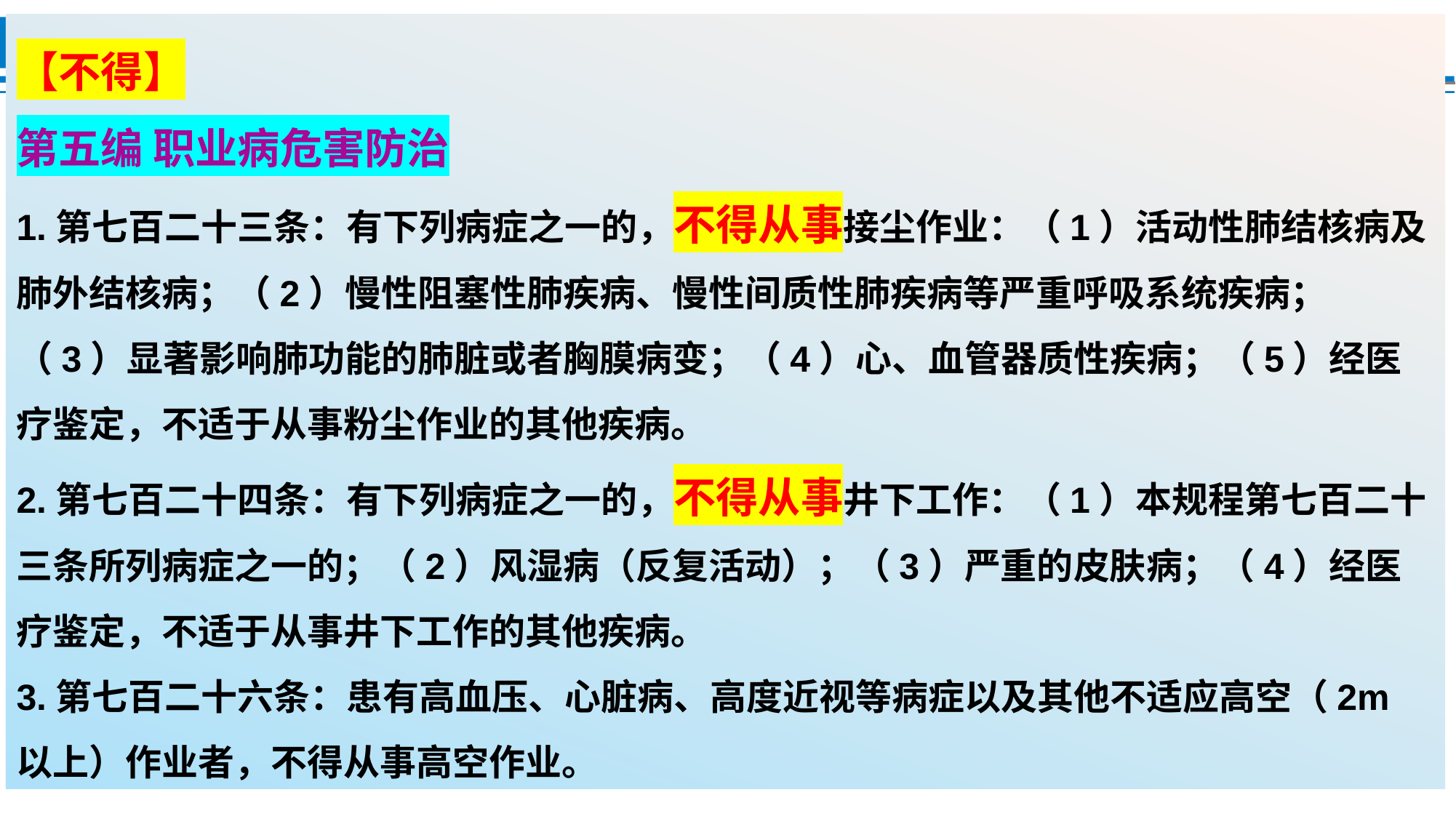

【不得】
第五编 职业病危害防治
1.第七百二十三条：有下列病症之一的，不得从事接尘作业：（1）活动性肺结核病及肺外结核病；（2）慢性阻塞性肺疾病、慢性间质性肺疾病等严重呼吸系统疾病；（3）显著影响肺功能的肺脏或者胸膜病变；（4）心、血管器质性疾病；（5）经医疗鉴定，不适于从事粉尘作业的其他疾病。
2.第七百二十四条：有下列病症之一的，不得从事井下工作：（1）本规程第七百二十三条所列病症之一的；（2）风湿病（反复活动）；（3）严重的皮肤病；（4）经医疗鉴定，不适于从事井下工作的其他疾病。
3.第七百二十六条：患有高血压、心脏病、高度近视等病症以及其他不适应高空（2m 以上）作业者，不得从事高空作业。